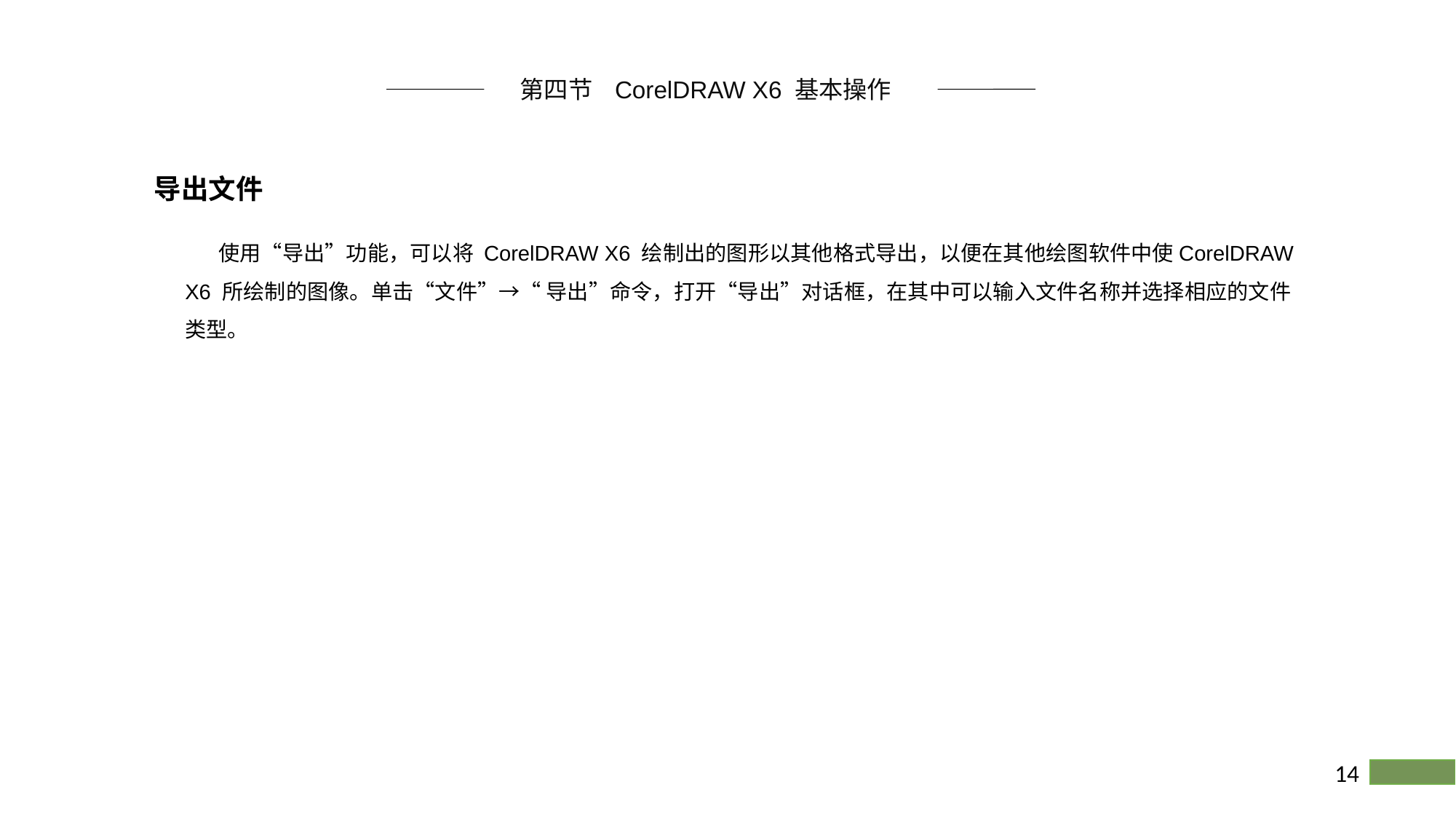

第四节   CorelDRAW X6 基本操作
导出文件
      使用“导出”功能，可以将 CorelDRAW X6 绘制出的图形以其他格式导出，以便在其他绘图软件中使CorelDRAW X6 所绘制的图像。单击“文件”→“ 导出”命令，打开“导出”对话框，在其中可以输入文件名称并选择相应的文件类型。
14